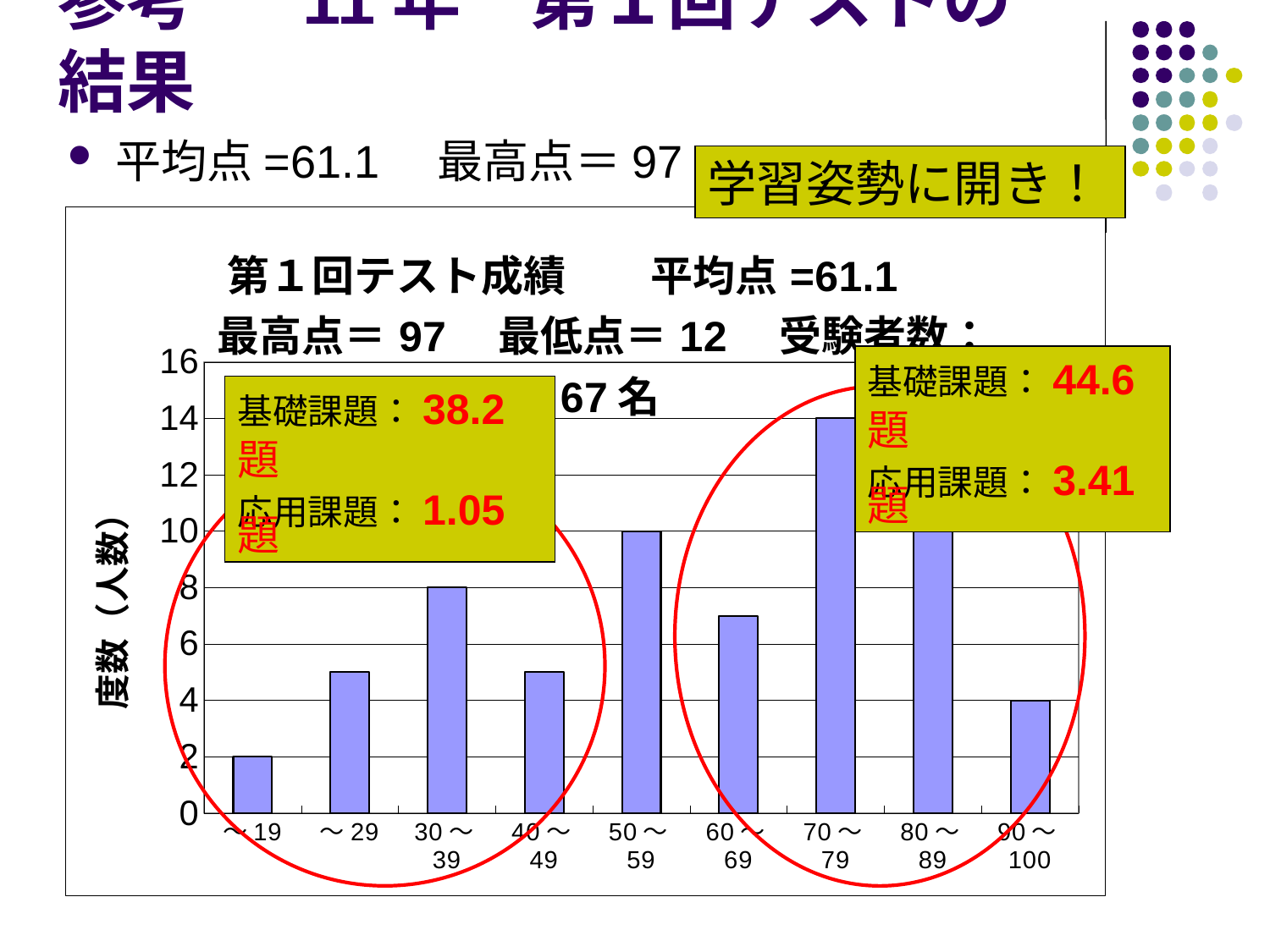

# 参考　’11年　第１回テストの結果
平均点=61.1　最高点＝97
学習姿勢に開き！

### Chart: 第１回テスト成績　　平均点=61.1
最高点＝97　最低点＝12　受験者数：67名

| Category |  |
|---|---|
| ～19 | 2.0 |
| ～29 | 5.0 |
| 30～39 | 8.0 |
| 40～49 | 5.0 |
| 50～59 | 10.0 |
| 60～69 | 7.0 |
| 70～79 | 14.0 |
| 80～89 | 12.0 |
| 90～100 | 4.0 |
基礎課題：44.6題
応用課題：3.41題
基礎課題：38.2題
応用課題：1.05題